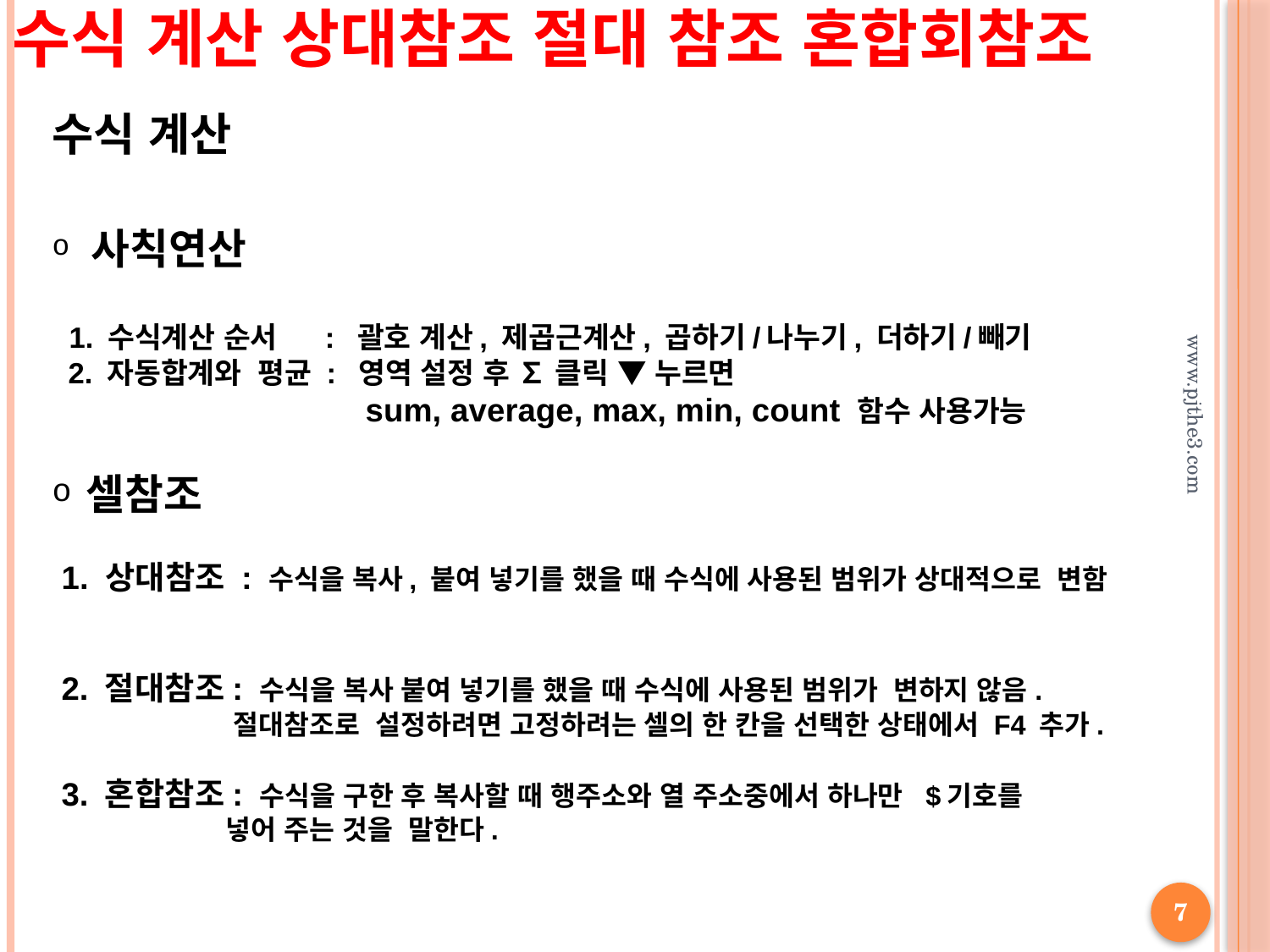

수식 계산 상대참조 절대 참조 혼합회참조
수식 계산

  사칙연산

  1. 수식계산 순서     :  괄호 계산, 제곱근계산, 곱하기/나누기, 더하기/빼기
  2. 자동합계와  평균 :  영역 설정 후 ∑ 클릭 ▼ 누르면
                                     sum, average, max, min, count 함수 사용가능

 셀참조

 1. 상대참조 : 수식을 복사, 붙여 넣기를 했을 때 수식에 사용된 범위가 상대적으로  변함

 2. 절대참조: 수식을 복사 붙여 넣기를 했을 때 수식에 사용된 범위가  변하지 않음.
                       절대참조로  설정하려면 고정하려는 셀의 한 칸을 선택한 상태에서 F4 추가.

 3. 혼합참조: 수식을 구한 후 복사할 때 행주소와 열 주소중에서 하나만  $기호를
                      넣어 주는 것을  말한다.

www.pjthe3.com
7